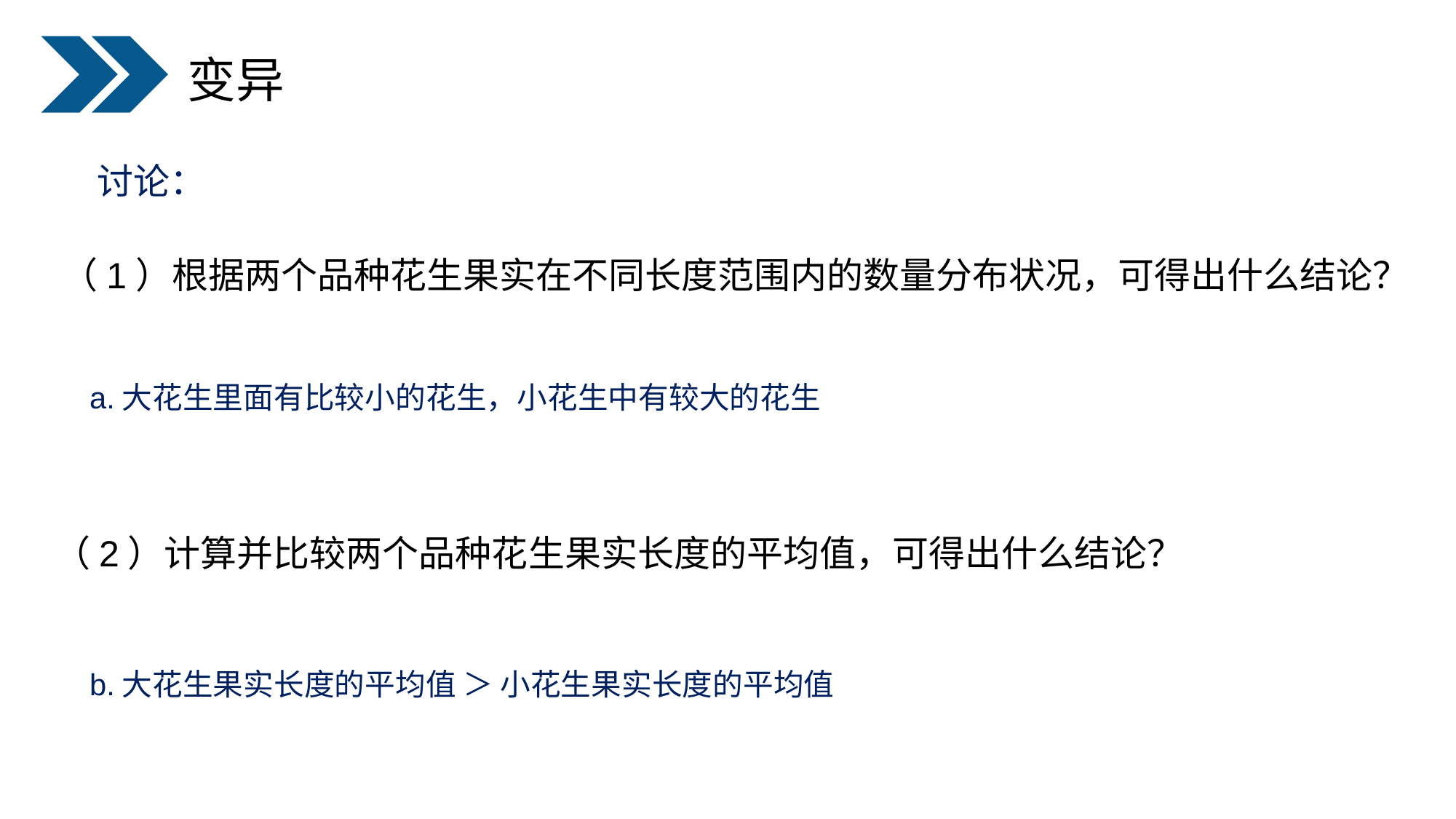

变异
讨论：
（1）根据两个品种花生果实在不同长度范围内的数量分布状况，可得出什么结论？
a.大花生里面有比较小的花生，小花生中有较大的花生

（2）计算并比较两个品种花生果实长度的平均值，可得出什么结论？

b.大花生果实长度的平均值 ＞ 小花生果实长度的平均值